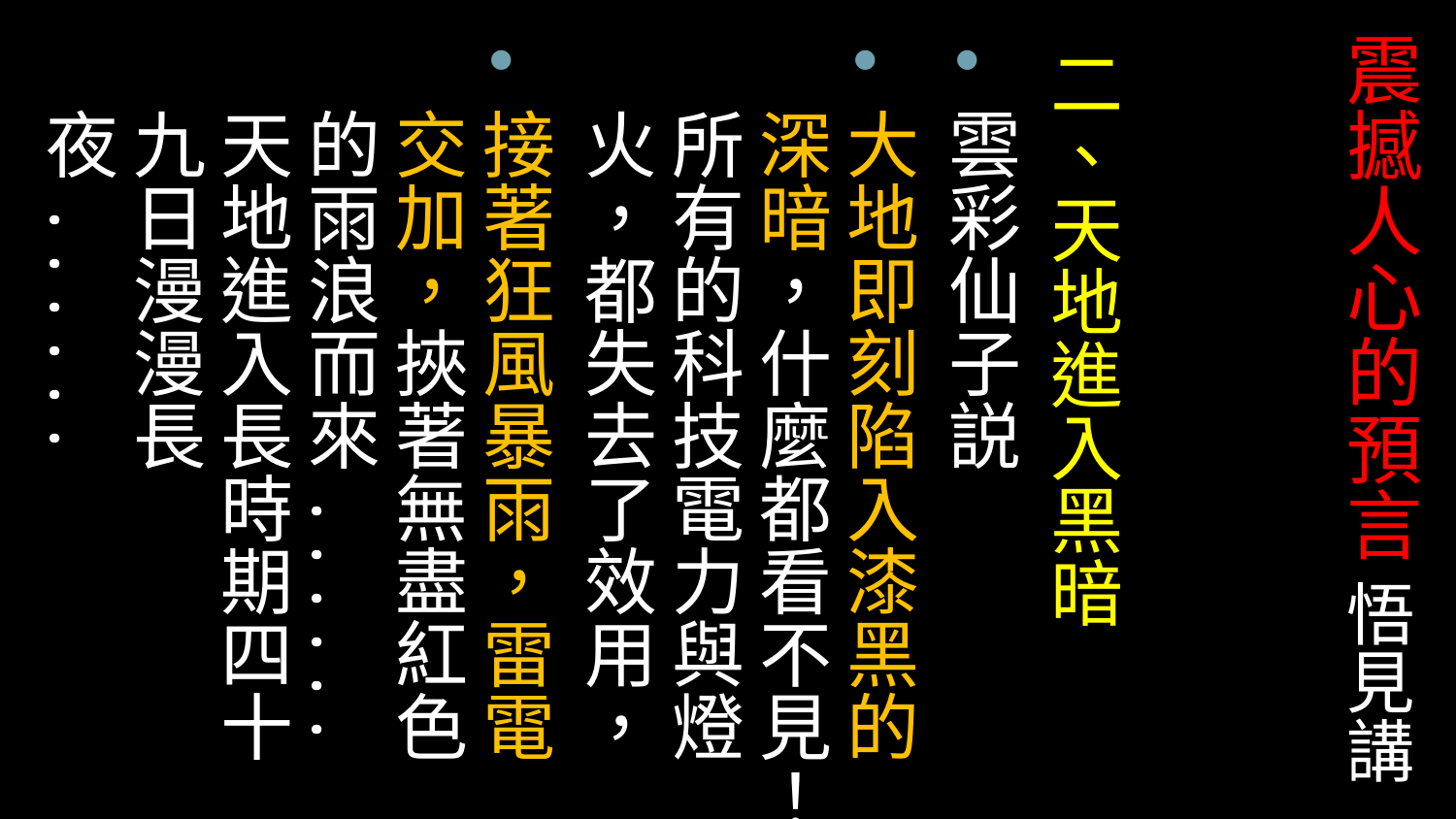

# 震撼人心的預言 悟見講
二、天地進入黑暗
雲彩仙子説
大地即刻陷入漆黑的深暗，什麼都看不見！所有的科技電力與燈火，都失去了效用，
接著狂風暴雨，雷電交加，挾著無盡紅色的雨浪而來......天地進入長時期四十九日漫漫長夜......